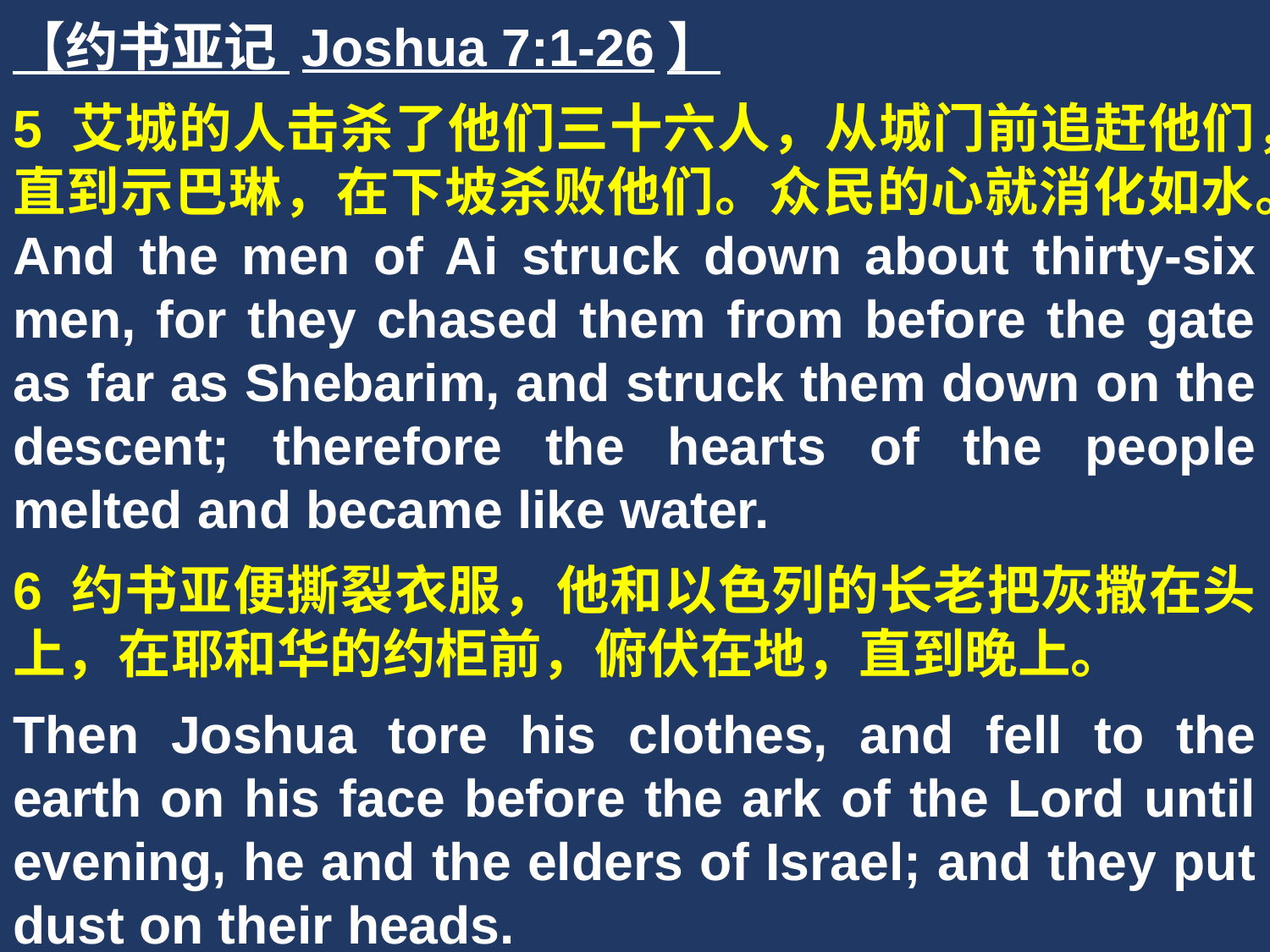

【约书亚记 Joshua 7:1-26】
5 艾城的人击杀了他们三十六人，从城门前追赶他们，直到示巴琳，在下坡杀败他们。众民的心就消化如水。And the men of Ai struck down about thirty-six men, for they chased them from before the gate as far as Shebarim, and struck them down on the descent; therefore the hearts of the people melted and became like water.
6 约书亚便撕裂衣服，他和以色列的长老把灰撒在头上，在耶和华的约柜前，俯伏在地，直到晚上。
Then Joshua tore his clothes, and fell to the earth on his face before the ark of the Lord until evening, he and the elders of Israel; and they put dust on their heads.